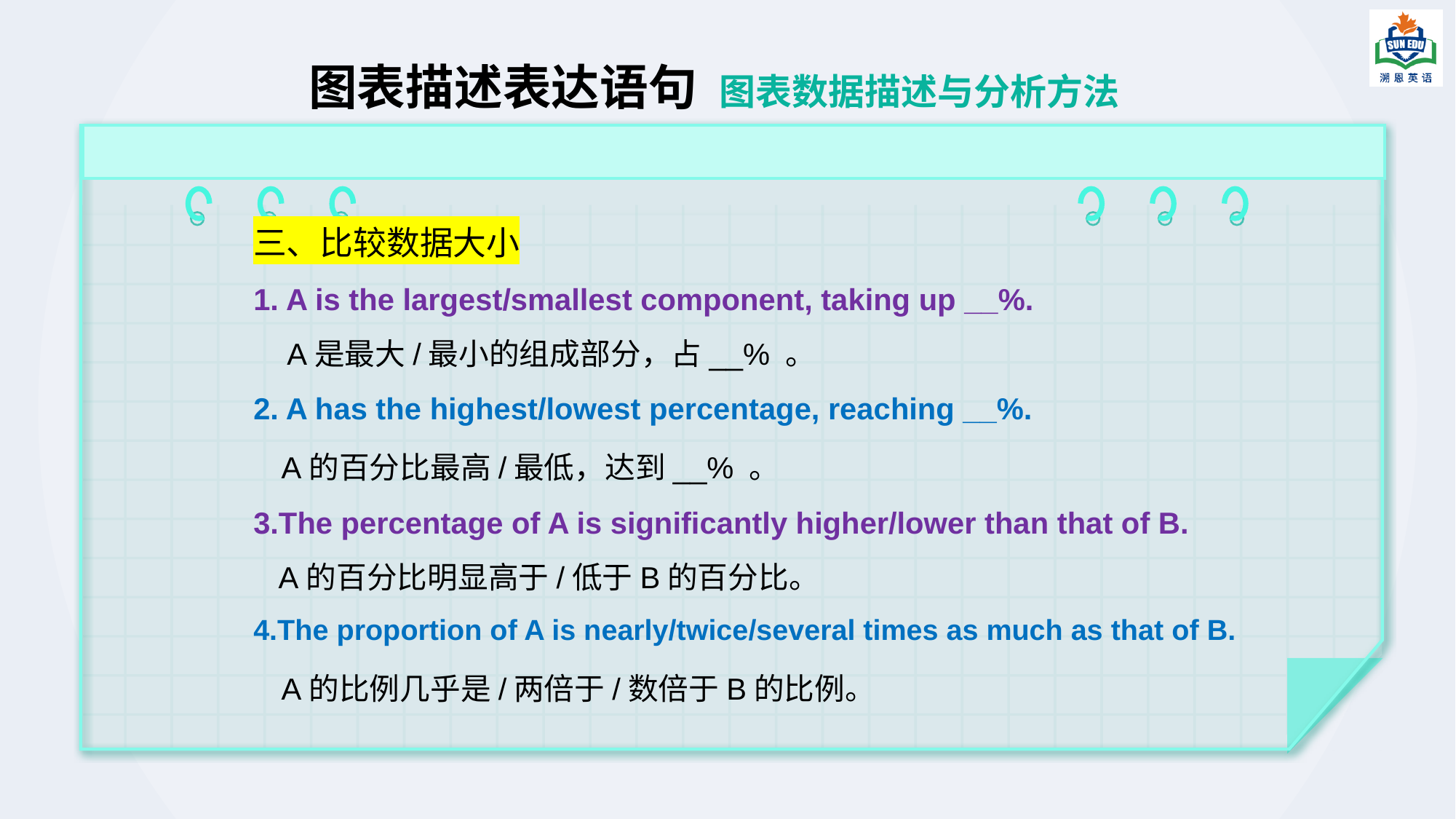

# 图表描述表达语句  图表数据描述与分析方法

三、比较数据大小
1. A is the largest/smallest component, taking up __%.
    A是最大/最小的组成部分，占__% 。
2. A has the highest/lowest percentage, reaching __%.
   A的百分比最高/最低，达到__% 。
3.The percentage of A is significantly higher/lower than that of B.
   A的百分比明显高于/低于B的百分比。
4.The proportion of A is nearly/twice/several times as much as that of B.
   A的比例几乎是/两倍于/数倍于B的比例。